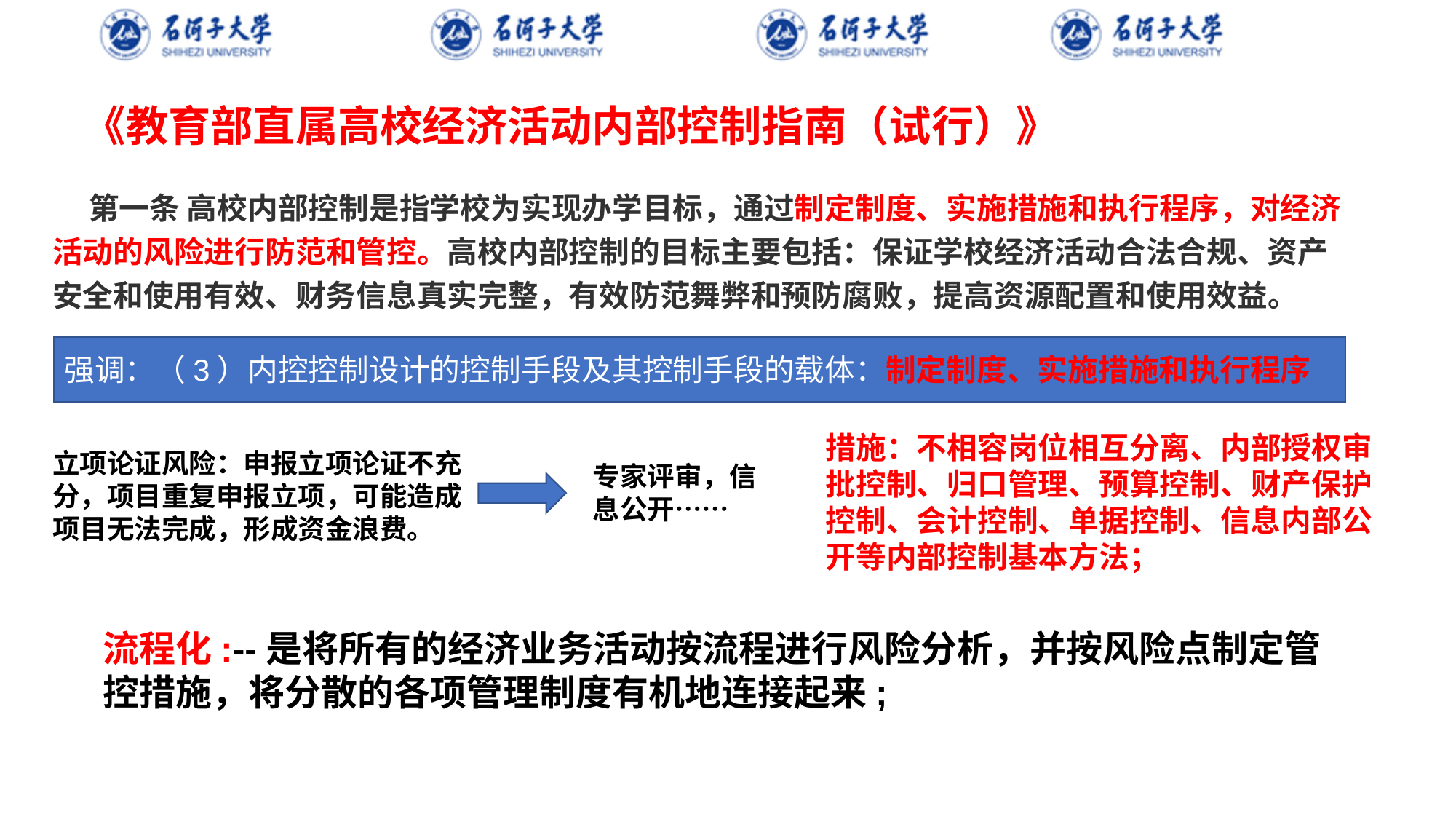

# 《教育部直属高校经济活动内部控制指南（试行）》
第一条 高校内部控制是指学校为实现办学目标，通过制定制度、实施措施和执行程序，对经济活动的风险进行防范和管控。高校内部控制的目标主要包括：保证学校经济活动合法合规、资产安全和使用有效、财务信息真实完整，有效防范舞弊和预防腐败，提高资源配置和使用效益。
强调：（3）内控控制设计的控制手段及其控制手段的载体：制定制度、实施措施和执行程序
措施：不相容岗位相互分离、内部授权审批控制、归口管理、预算控制、财产保护控制、会计控制、单据控制、信息内部公开等内部控制基本方法；
立项论证风险：申报立项论证不充分，项目重复申报立项，可能造成项目无法完成，形成资金浪费。
专家评审，信息公开……

流程化:--是将所有的经济业务活动按流程进行风险分析，并按风险点制定管控措施，将分散的各项管理制度有机地连接起来;